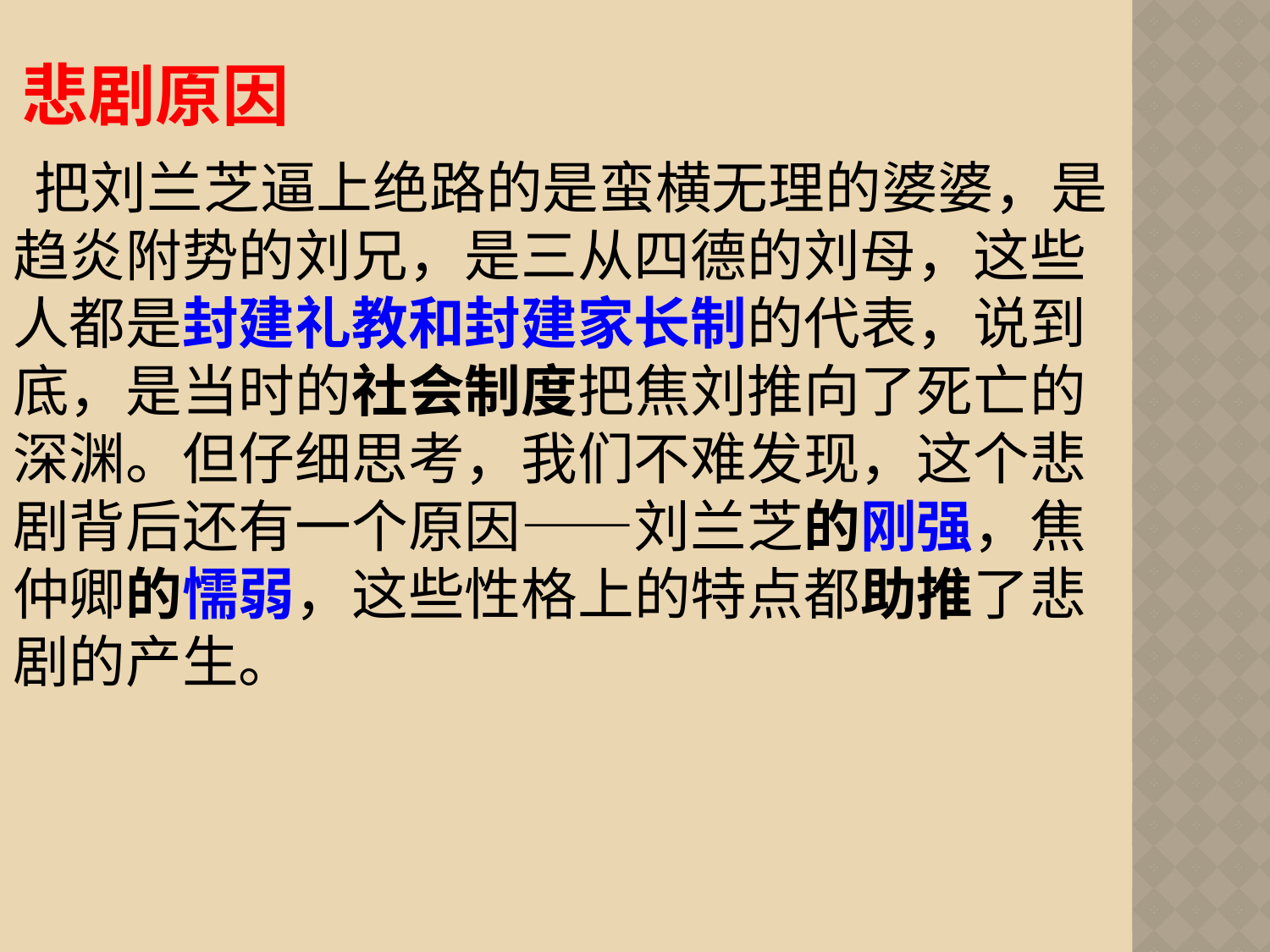

# 悲剧原因
 把刘兰芝逼上绝路的是蛮横无理的婆婆，是趋炎附势的刘兄，是三从四德的刘母，这些人都是封建礼教和封建家长制的代表，说到底，是当时的社会制度把焦刘推向了死亡的深渊。但仔细思考，我们不难发现，这个悲剧背后还有一个原因——刘兰芝的刚强，焦仲卿的懦弱，这些性格上的特点都助推了悲剧的产生。